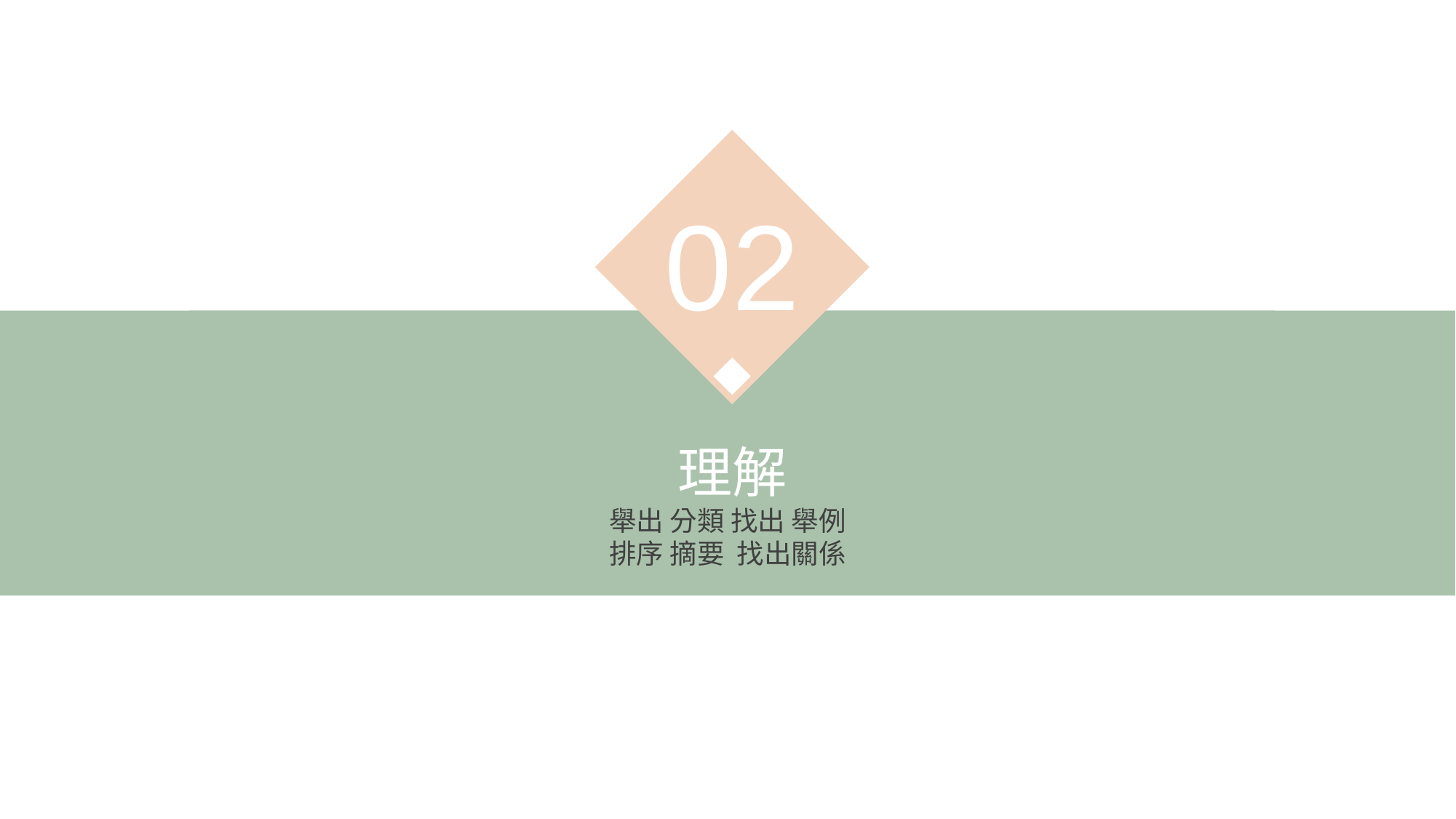

02

理解
舉出 分類 找出 舉例
排序 摘要  找出關係